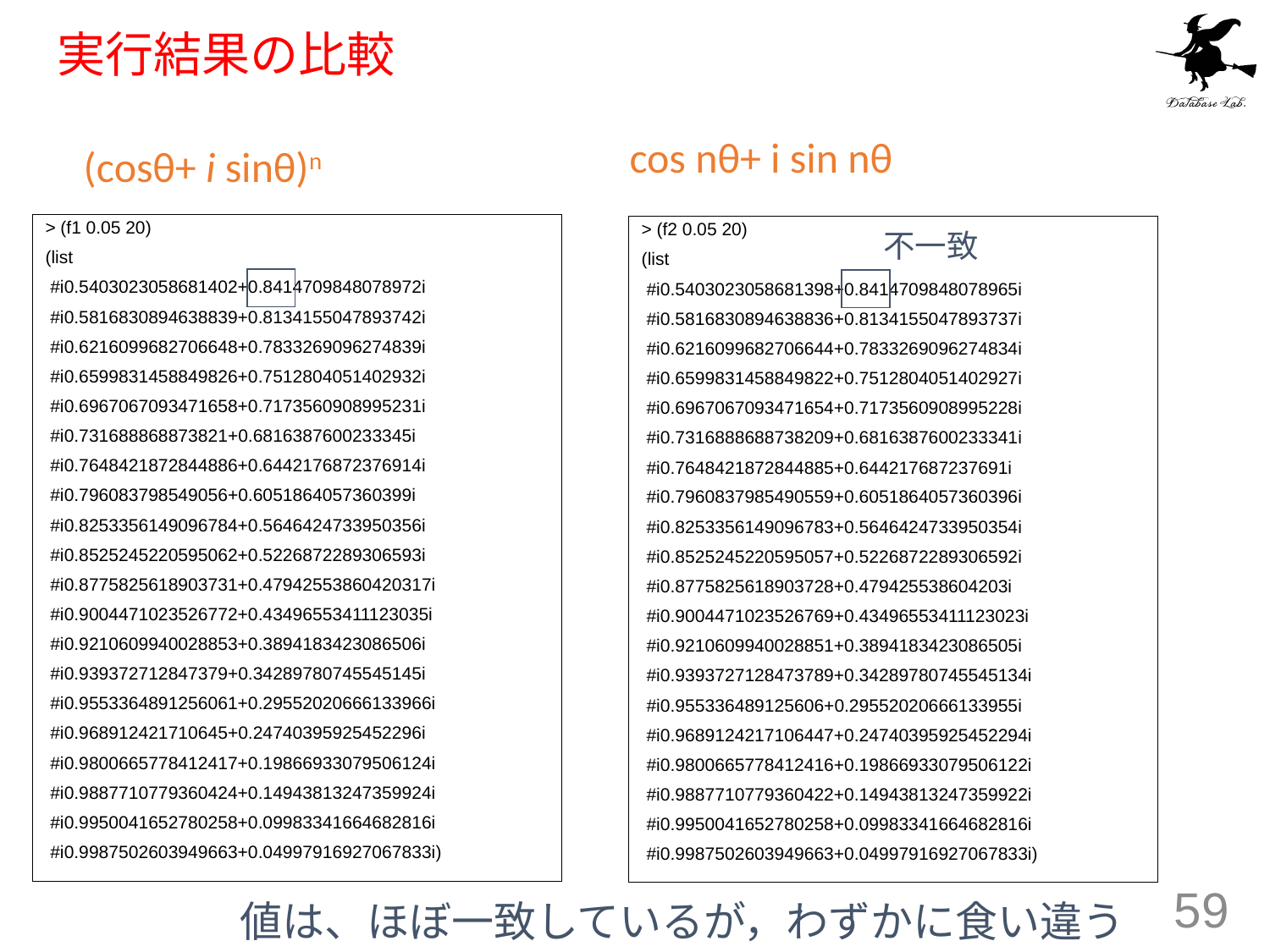

# 実行結果の比較
cos nθ+ i sin nθ
(cosθ+ i sinθ)n
> (f1 0.05 20)
(list
 #i0.5403023058681402+0.8414709848078972i
 #i0.5816830894638839+0.8134155047893742i
 #i0.6216099682706648+0.7833269096274839i
 #i0.6599831458849826+0.7512804051402932i
 #i0.6967067093471658+0.7173560908995231i
 #i0.731688868873821+0.6816387600233345i
 #i0.7648421872844886+0.6442176872376914i
 #i0.796083798549056+0.6051864057360399i
 #i0.8253356149096784+0.5646424733950356i
 #i0.8525245220595062+0.5226872289306593i
 #i0.8775825618903731+0.47942553860420317i
 #i0.9004471023526772+0.43496553411123035i
 #i0.9210609940028853+0.3894183423086506i
 #i0.939372712847379+0.34289780745545145i
 #i0.9553364891256061+0.29552020666133966i
 #i0.968912421710645+0.24740395925452296i
 #i0.9800665778412417+0.19866933079506124i
 #i0.9887710779360424+0.14943813247359924i
 #i0.9950041652780258+0.09983341664682816i
 #i0.9987502603949663+0.04997916927067833i)
> (f2 0.05 20)
(list
 #i0.5403023058681398+0.8414709848078965i
 #i0.5816830894638836+0.8134155047893737i
 #i0.6216099682706644+0.7833269096274834i
 #i0.6599831458849822+0.7512804051402927i
 #i0.6967067093471654+0.7173560908995228i
 #i0.7316888688738209+0.6816387600233341i
 #i0.7648421872844885+0.644217687237691i
 #i0.7960837985490559+0.6051864057360396i
 #i0.8253356149096783+0.5646424733950354i
 #i0.8525245220595057+0.5226872289306592i
 #i0.8775825618903728+0.479425538604203i
 #i0.9004471023526769+0.43496553411123023i
 #i0.9210609940028851+0.3894183423086505i
 #i0.9393727128473789+0.34289780745545134i
 #i0.955336489125606+0.29552020666133955i
 #i0.9689124217106447+0.24740395925452294i
 #i0.9800665778412416+0.19866933079506122i
 #i0.9887710779360422+0.14943813247359922i
 #i0.9950041652780258+0.09983341664682816i
 #i0.9987502603949663+0.04997916927067833i)
不一致

59
値は、ほぼ一致しているが，わずかに食い違う